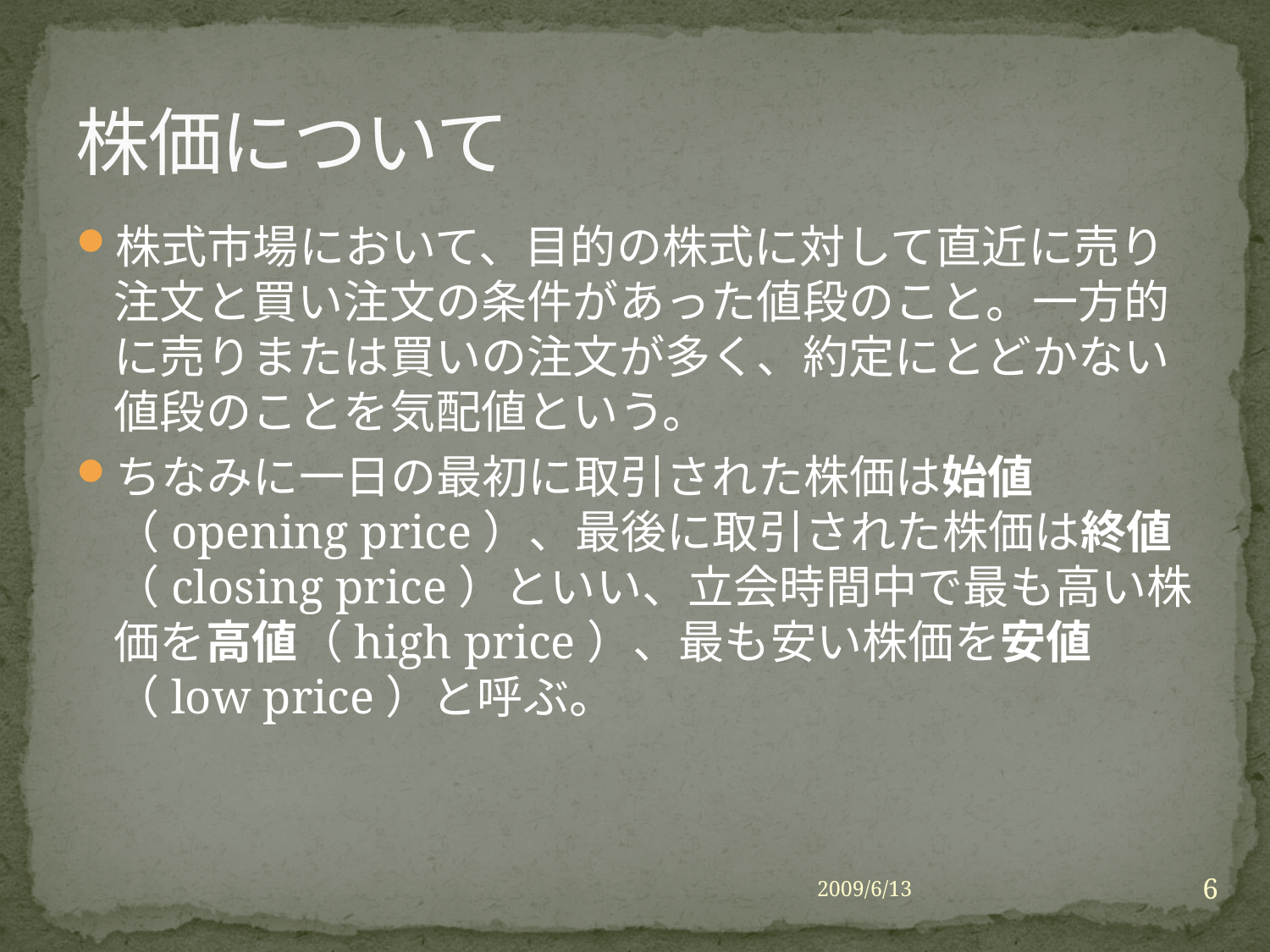

# 株価について
株式市場において、目的の株式に対して直近に売り注文と買い注文の条件があった値段のこと。一方的に売りまたは買いの注文が多く、約定にとどかない値段のことを気配値という。
ちなみに一日の最初に取引された株価は始値（opening price）、最後に取引された株価は終値（closing price）といい、立会時間中で最も高い株価を高値（high price）、最も安い株価を安値（low price）と呼ぶ。

6
2009/6/13